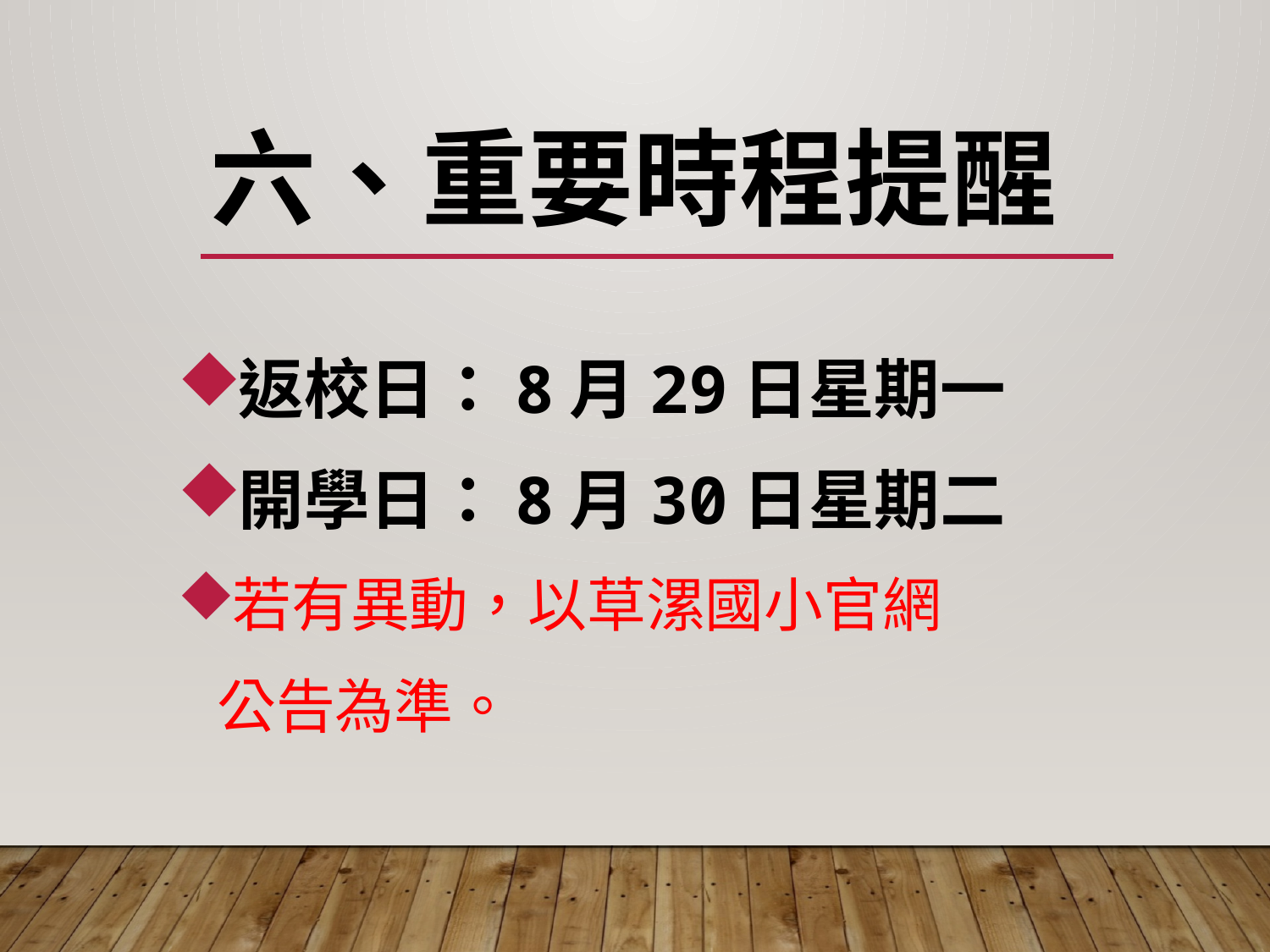

# 六、重要時程提醒
返校日：8月29日星期一
開學日：8月30日星期二
若有異動，以草漯國小官網
  公告為準。